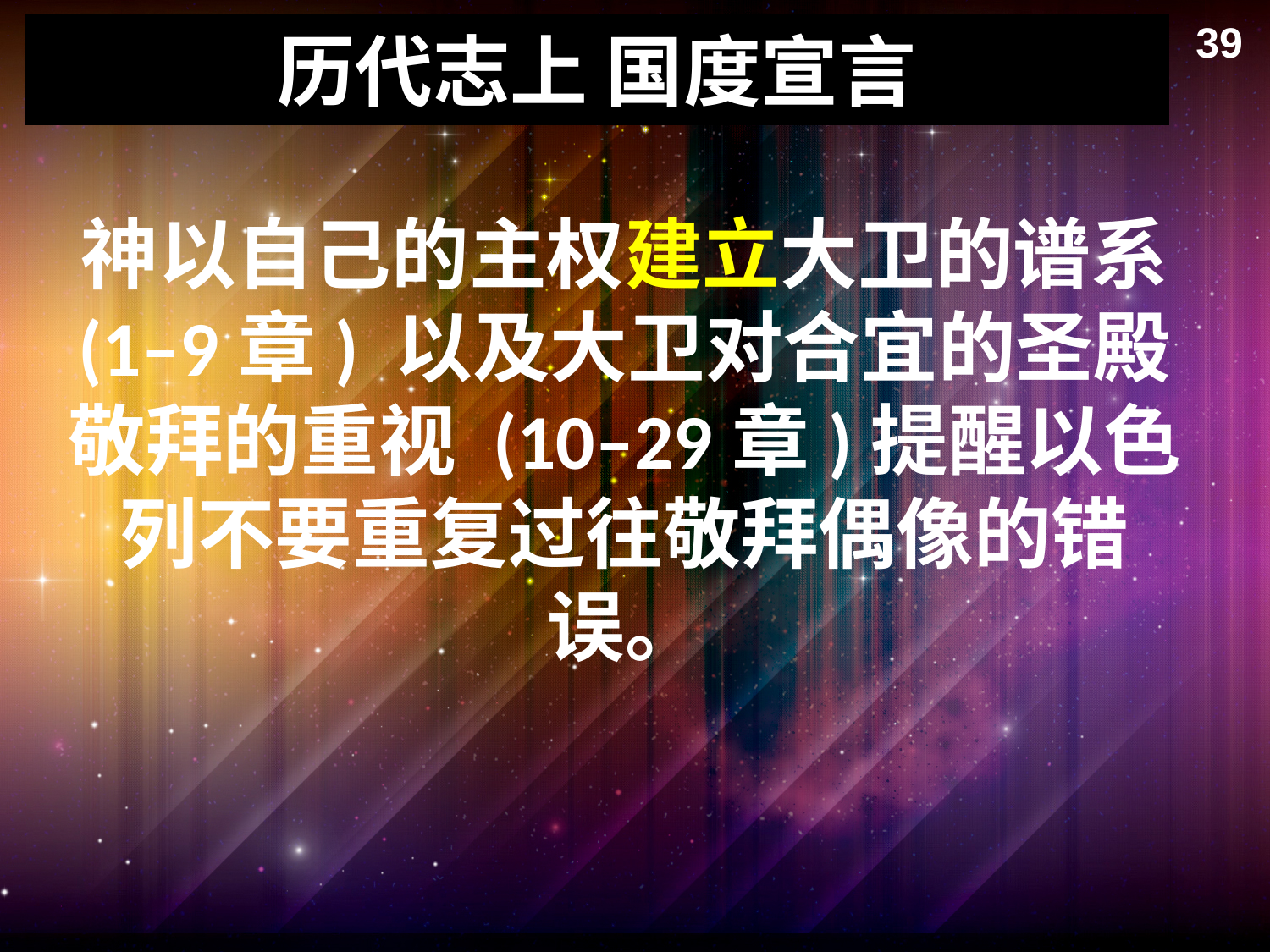

39
# 历代志上 国度宣言
神以自己的主权建立大卫的谱系 (1–9章) 以及大卫对合宜的圣殿敬拜的重视 (10–29章)提醒以色列不要重复过往敬拜偶像的错误。